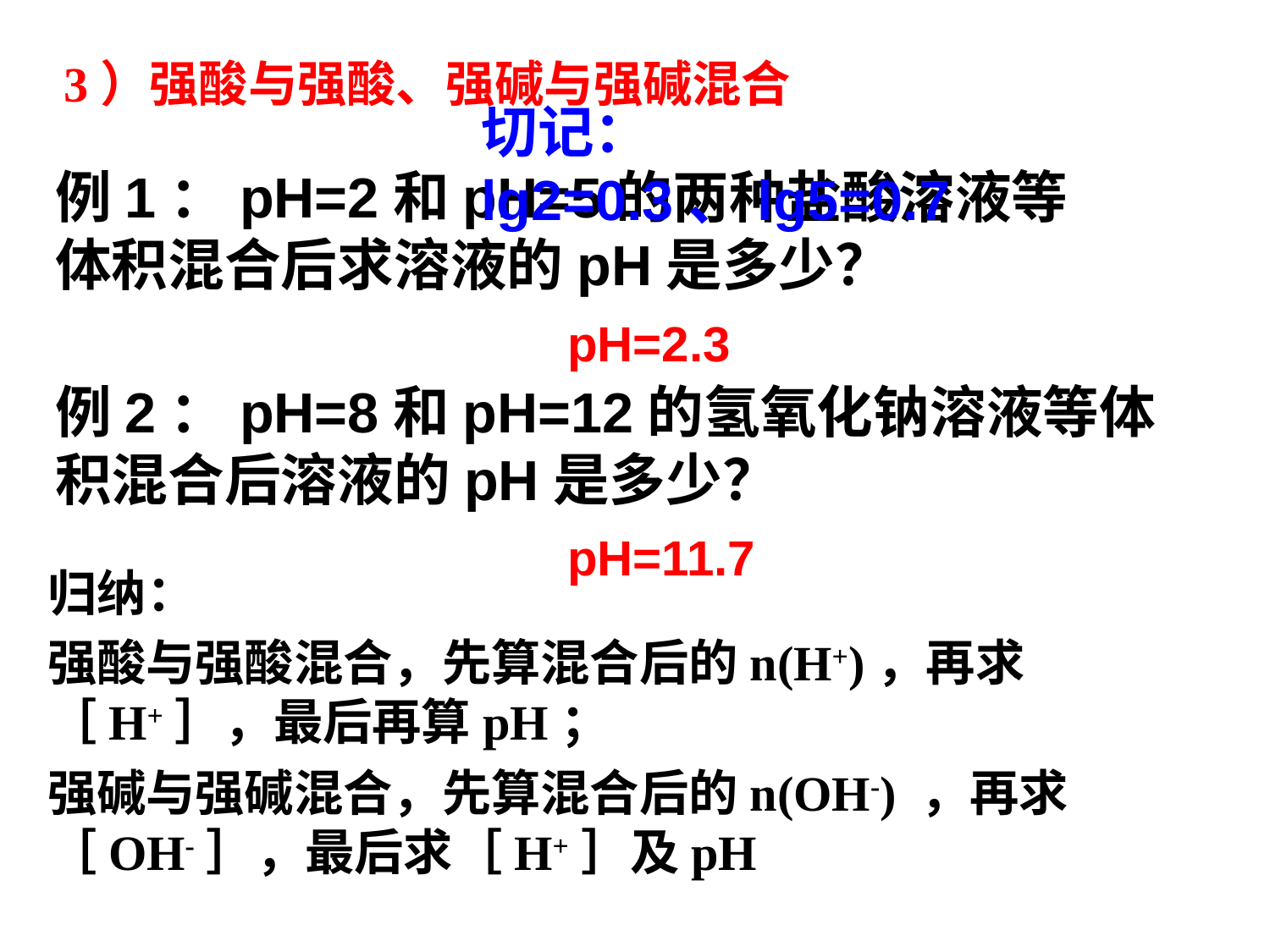

3）强酸与强酸、强碱与强碱混合
切记：lg2=0.3、lg5=0.7
例1：pH=2和pH=5的两种盐酸溶液等体积混合后求溶液的pH是多少？
pH=2.3
例2：pH=8和pH=12的氢氧化钠溶液等体积混合后溶液的pH是多少？
pH=11.7
归纳：
强酸与强酸混合，先算混合后的n(H+)，再求［H+］，最后再算pH；
强碱与强碱混合，先算混合后的n(OH-) ，再求［OH-］，最后求［H+］及pH